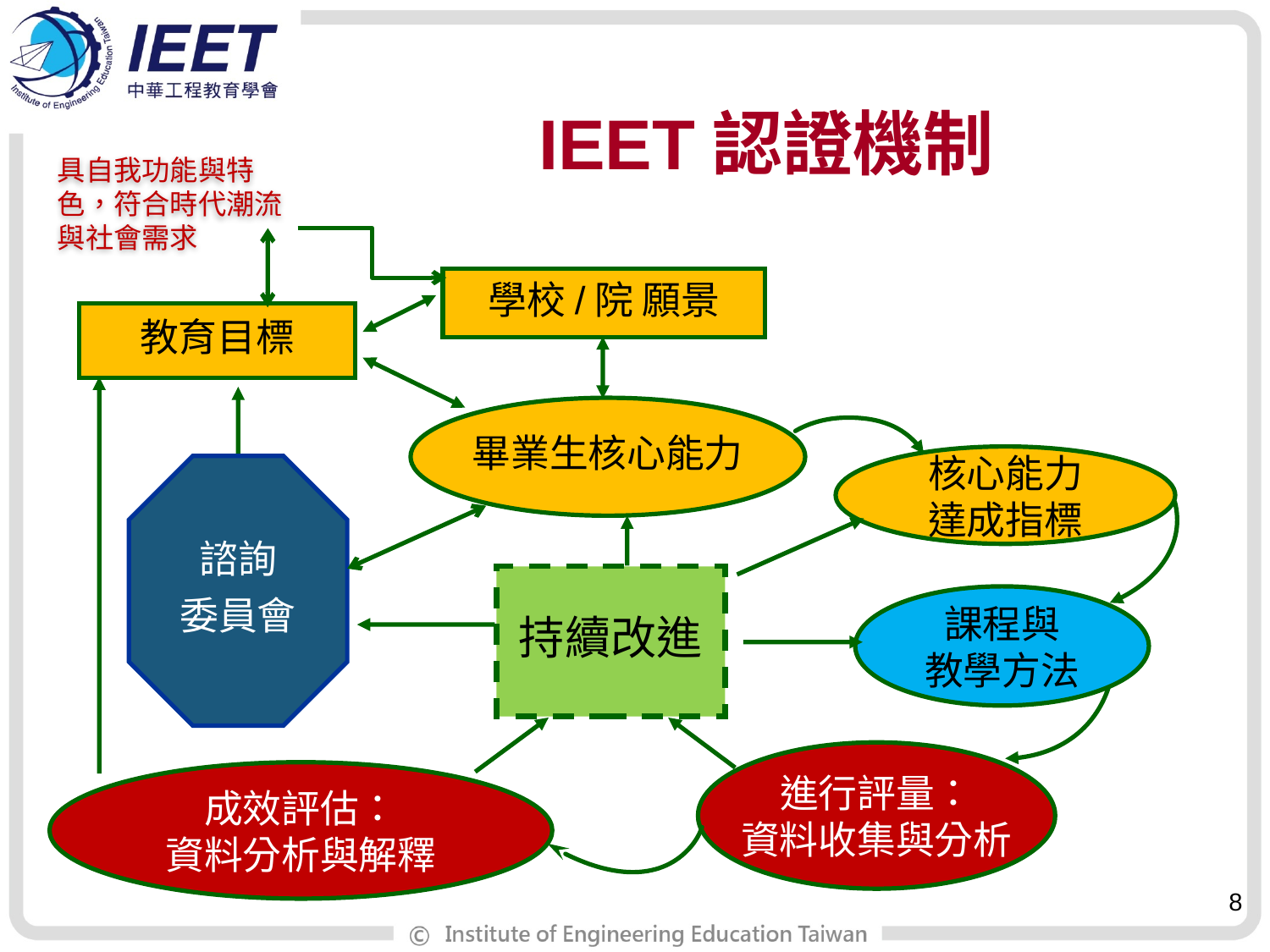

IEET認證機制
具自我功能與特色，符合時代潮流與社會需求
學校/院 願景

教育目標

畢業生核心能力

核心能力
達成指標
諮詢
委員會

持續改進
課程與
教學方法

進行評量：
資料收集與分析
成效評估：
資料分析與解釋

8